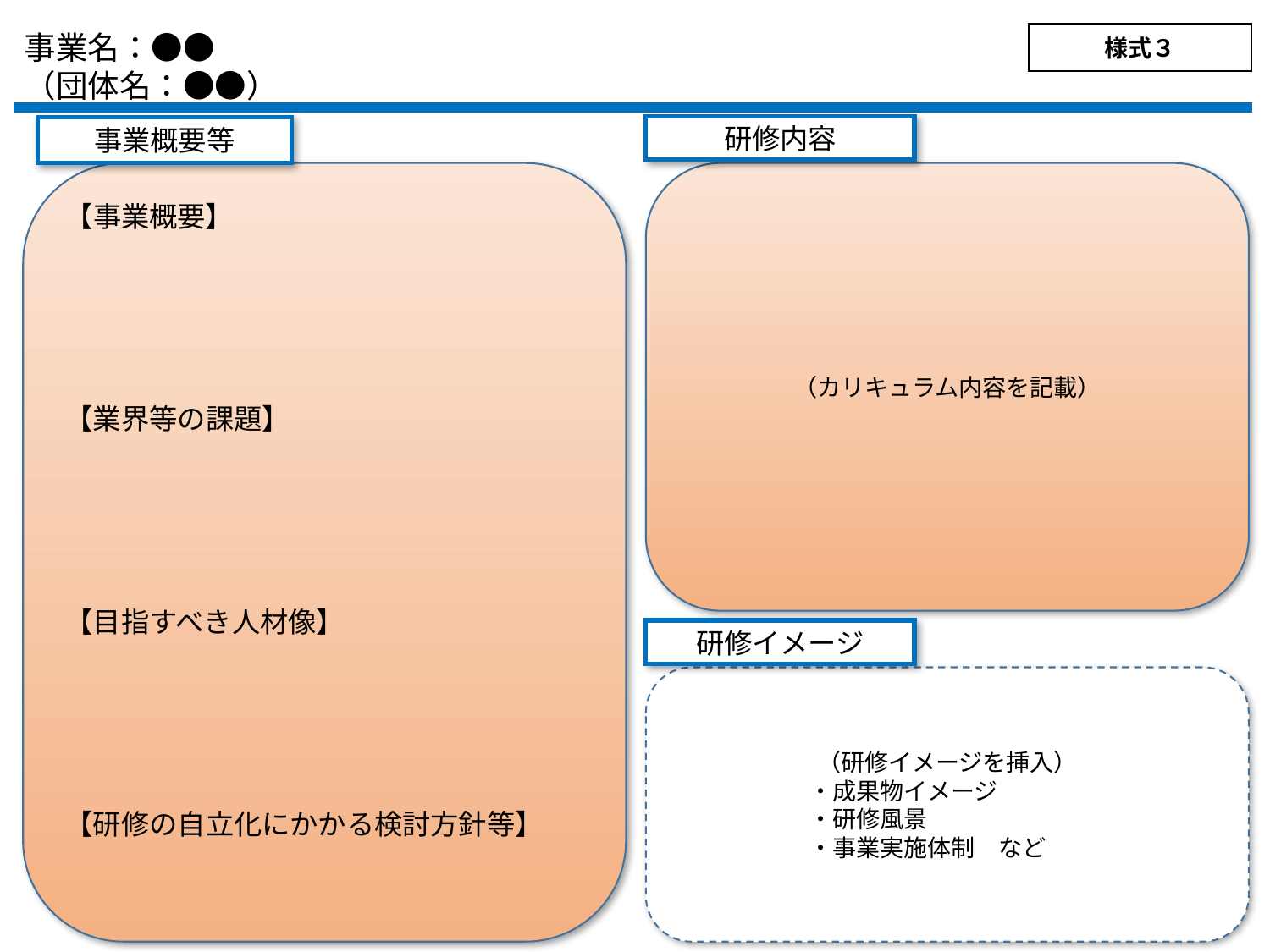

事業名：●●
（団体名：●●）
様式３

研修内容
事業概要等
【事業概要】

【業界等の課題】

【目指すべき人材像】

【研修の自立化にかかる検討方針等】

（カリキュラム内容を記載）
研修イメージ
（研修イメージを挿入）
・成果物イメージ
・研修風景
・事業実施体制　など